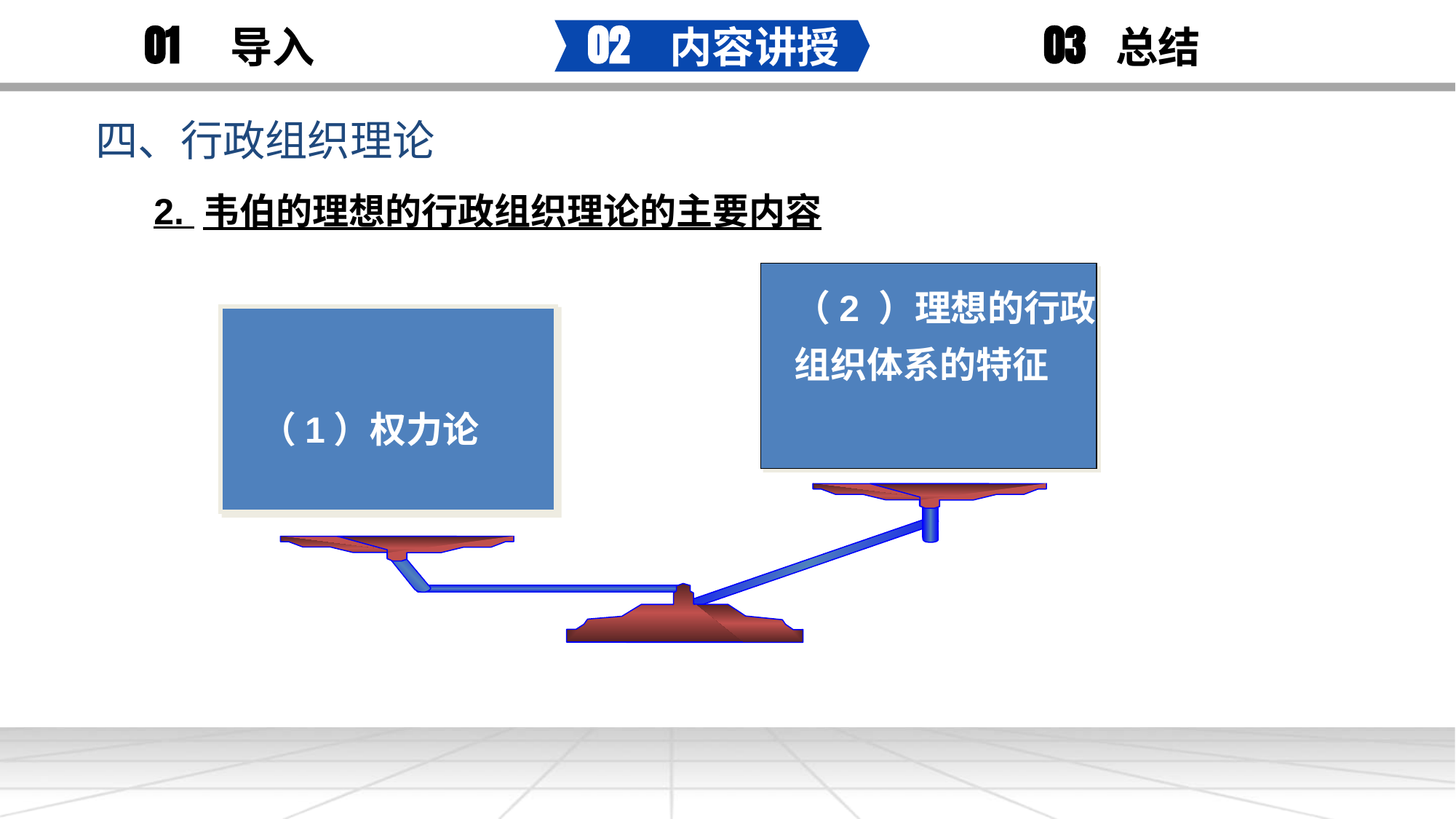

02   内容讲授
03  总结
01    导入

四、行政组织理论
添加
标题
2. 韦伯的理想的行政组织理论的主要内容

（2 ）理想的行政组织体系的特征

 （1）权力论